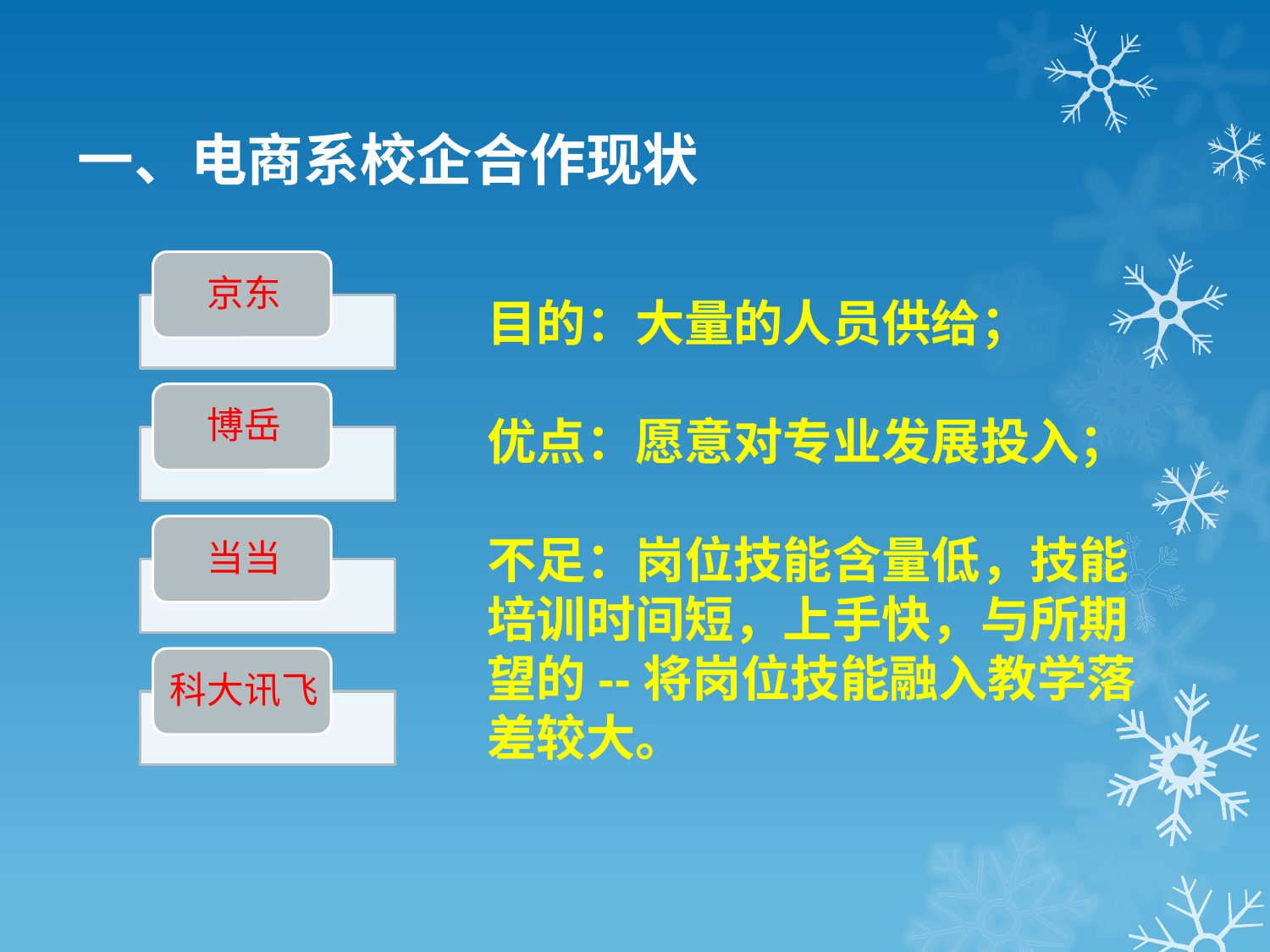

# 一、电商系校企合作现状
京东
博岳
当当
科大讯飞
目的：大量的人员供给；

优点：愿意对专业发展投入；

不足：岗位技能含量低，技能培训时间短，上手快，与所期望的--将岗位技能融入教学落差较大。